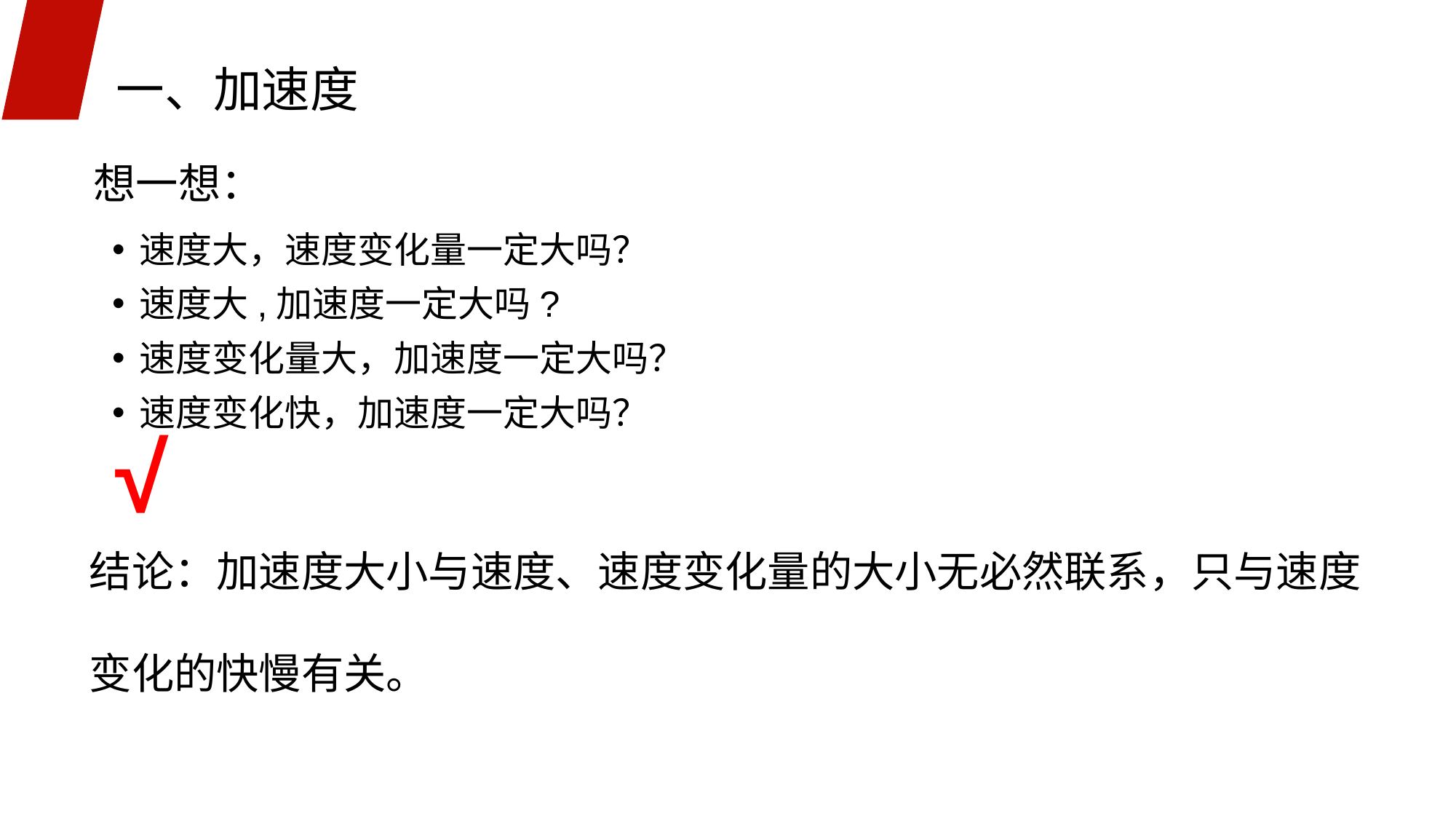

一、加速度
想一想：
速度大，速度变化量一定大吗？
速度大,加速度一定大吗?
速度变化量大，加速度一定大吗？
速度变化快，加速度一定大吗？
√
结论：加速度大小与速度、速度变化量的大小无必然联系，只与速度变化的快慢有关。